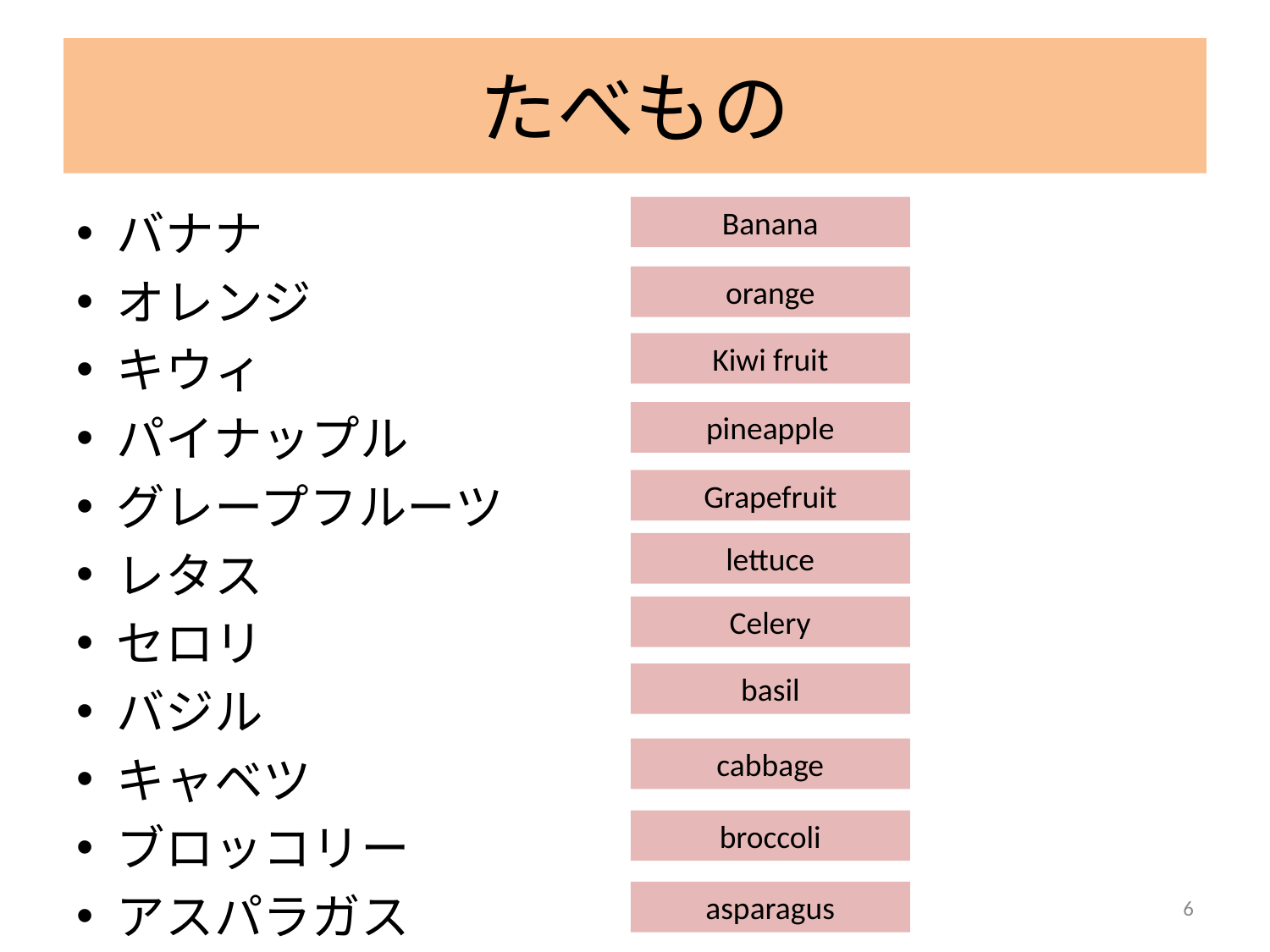

# たべもの
バナナ
オレンジ
キウィ
パイナップル
グレープフルーツ
レタス
セロリ
バジル
キャベツ
ブロッコリー
アスパラガス

Banana
orange
Kiwi fruit
pineapple
Grapefruit
lettuce
Celery
basil
cabbage
broccoli
asparagus
6